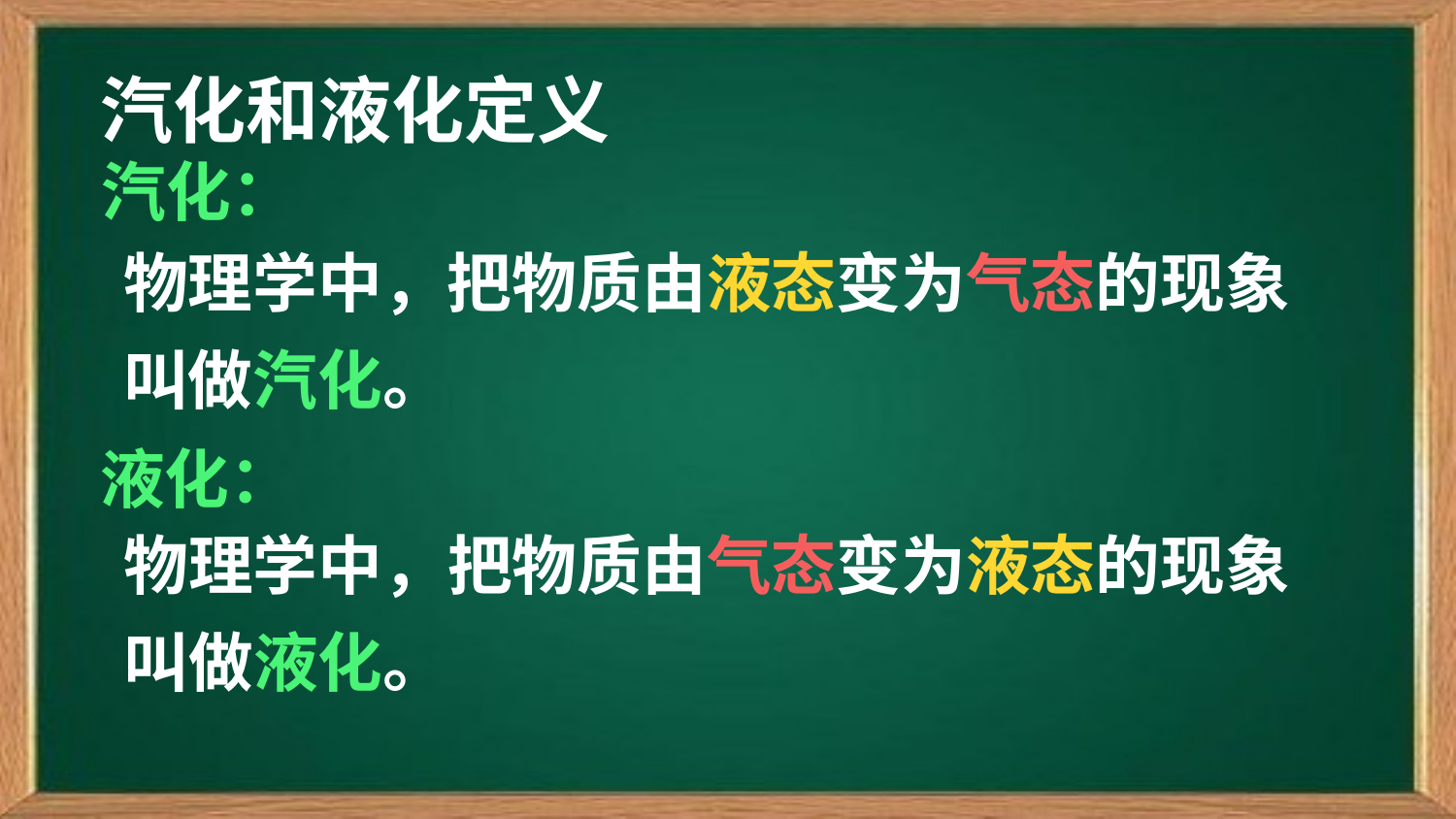

汽化和液化定义
汽化：
物理学中，把物质由液态变为气态的现象叫做汽化。
液化：
物理学中，把物质由气态变为液态的现象叫做液化。